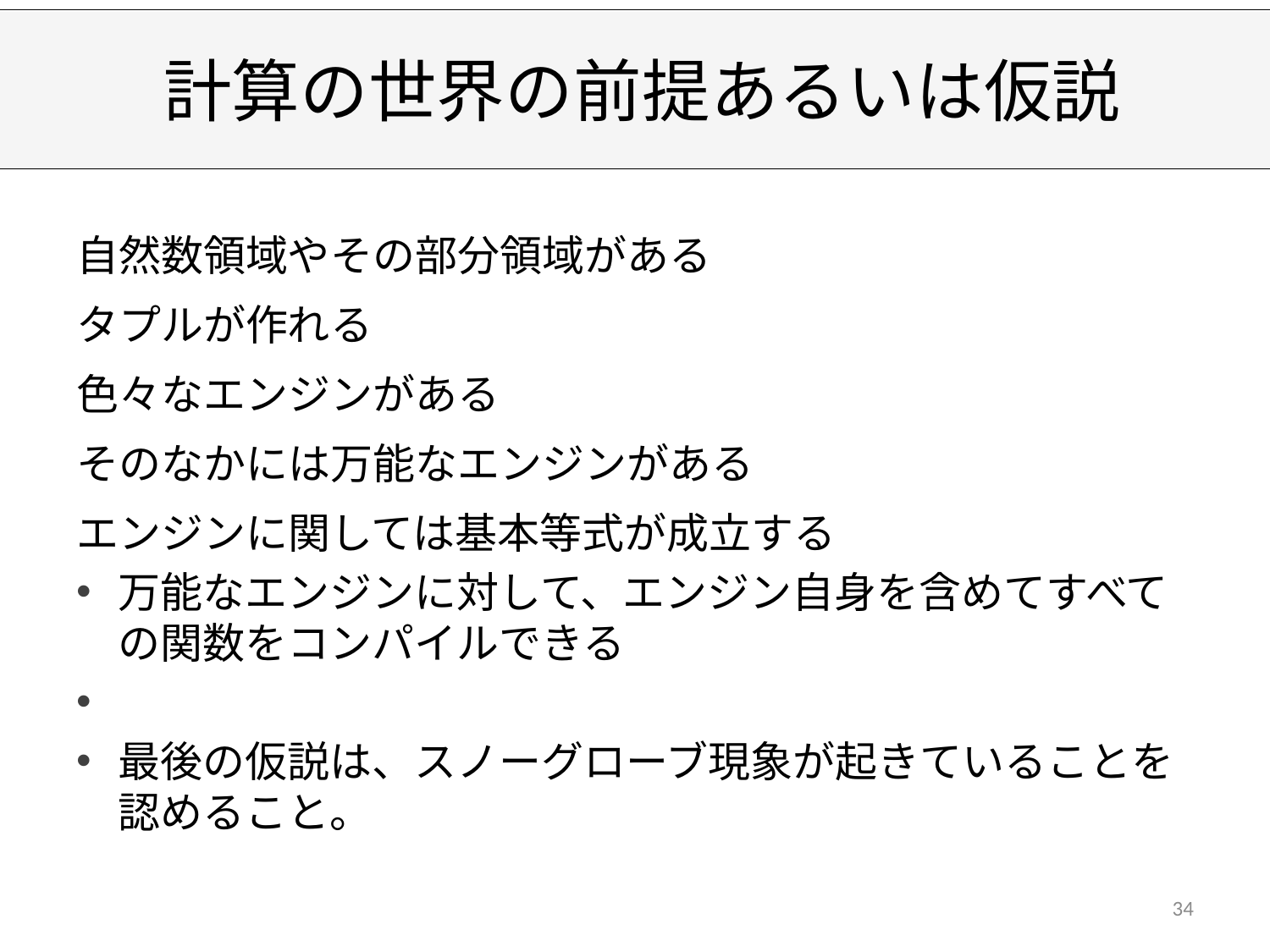

# 計算の世界の前提あるいは仮説
自然数領域やその部分領域がある
タプルが作れる
色々なエンジンがある
そのなかには万能なエンジンがある
エンジンに関しては基本等式が成立する
万能なエンジンに対して、エンジン自身を含めてすべての関数をコンパイルできる

最後の仮説は、スノーグローブ現象が起きていることを認めること。

34